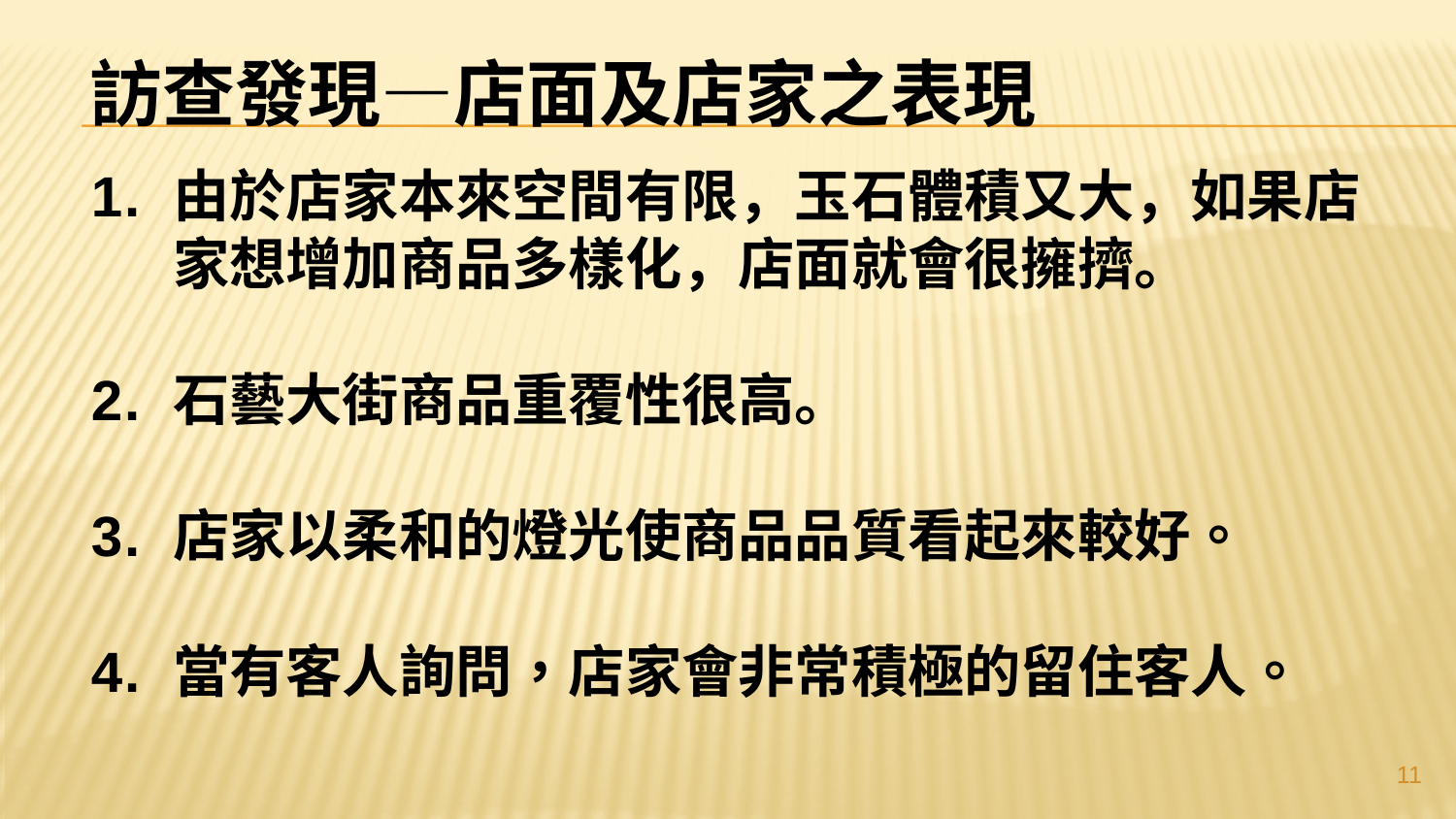

# 訪查發現—店面及店家之表現
由於店家本來空間有限，玉石體積又大，如果店家想增加商品多樣化，店面就會很擁擠。

石藝大街商品重覆性很高。

店家以柔和的燈光使商品品質看起來較好。

當有客人詢問，店家會非常積極的留住客人。
11